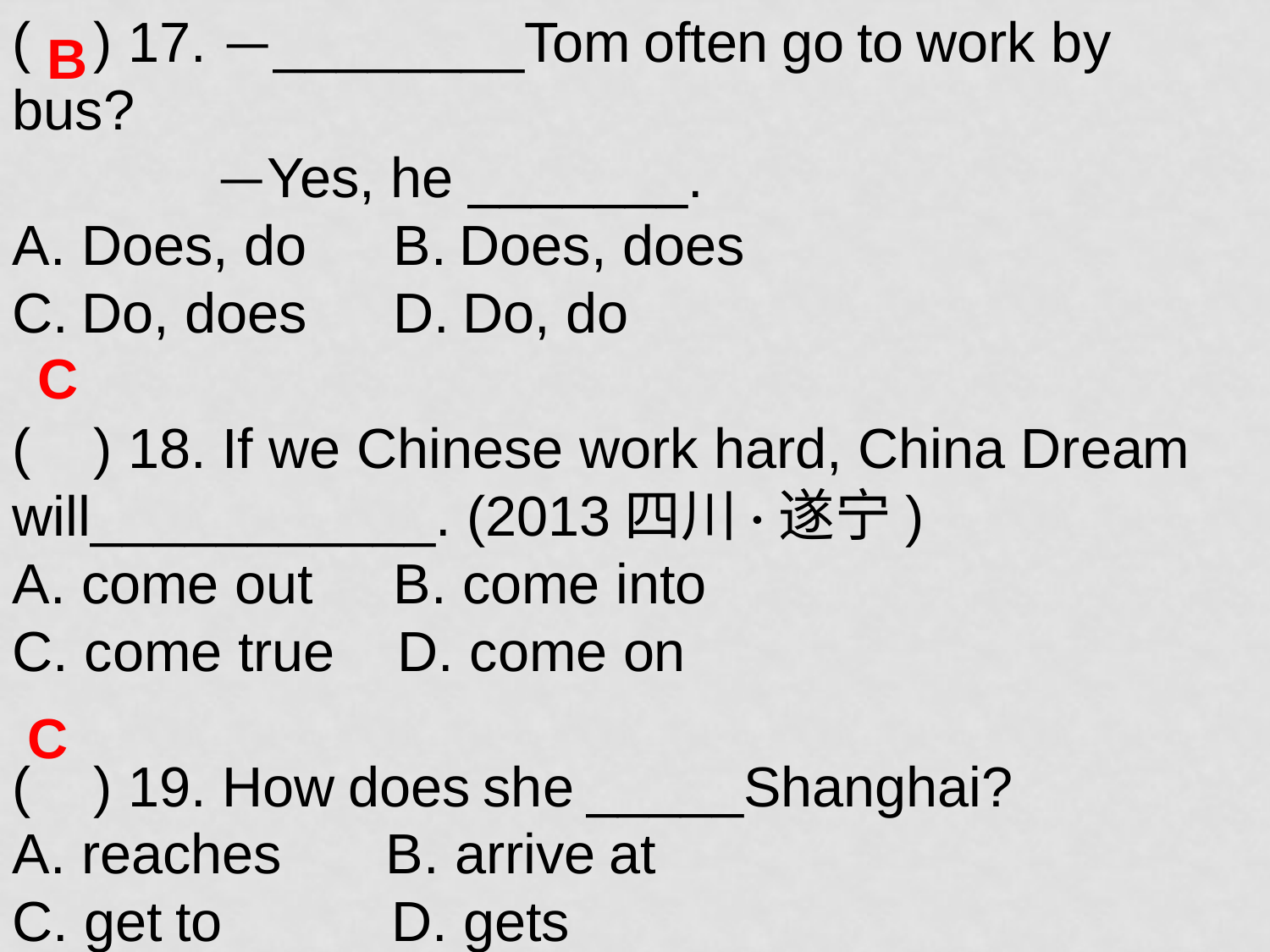

(    ) 17. —________Tom often go to work by bus?
             —Yes, he _______.
A. Does, do    	B. Does, does
C. Do, does 	D. Do, do

(    ) 18. If we Chinese work hard, China Dream will___________. (2013四川·遂宁)
A. come out	B. come into
C. come true    D. come on

(    ) 19. How does she _____Shanghai?
A. reaches       B. arrive at
C. get to           D. gets
B
C
C